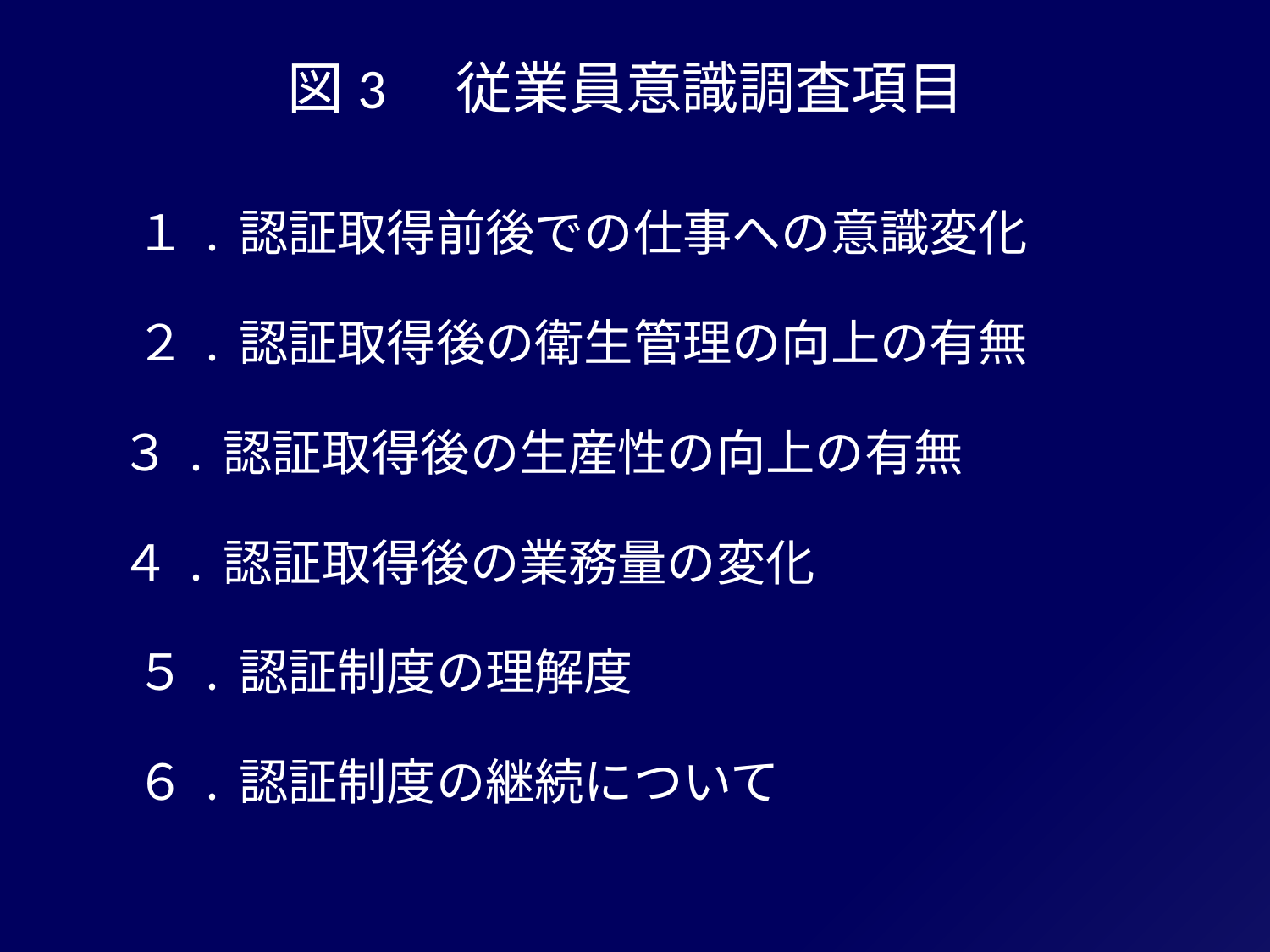

図3　従業員意識調査項目
　　１.認証取得前後での仕事への意識変化
　　２.認証取得後の衛生管理の向上の有無
 　 ３.認証取得後の生産性の向上の有無
 　 ４.認証取得後の業務量の変化
　　５.認証制度の理解度
　　６.認証制度の継続について